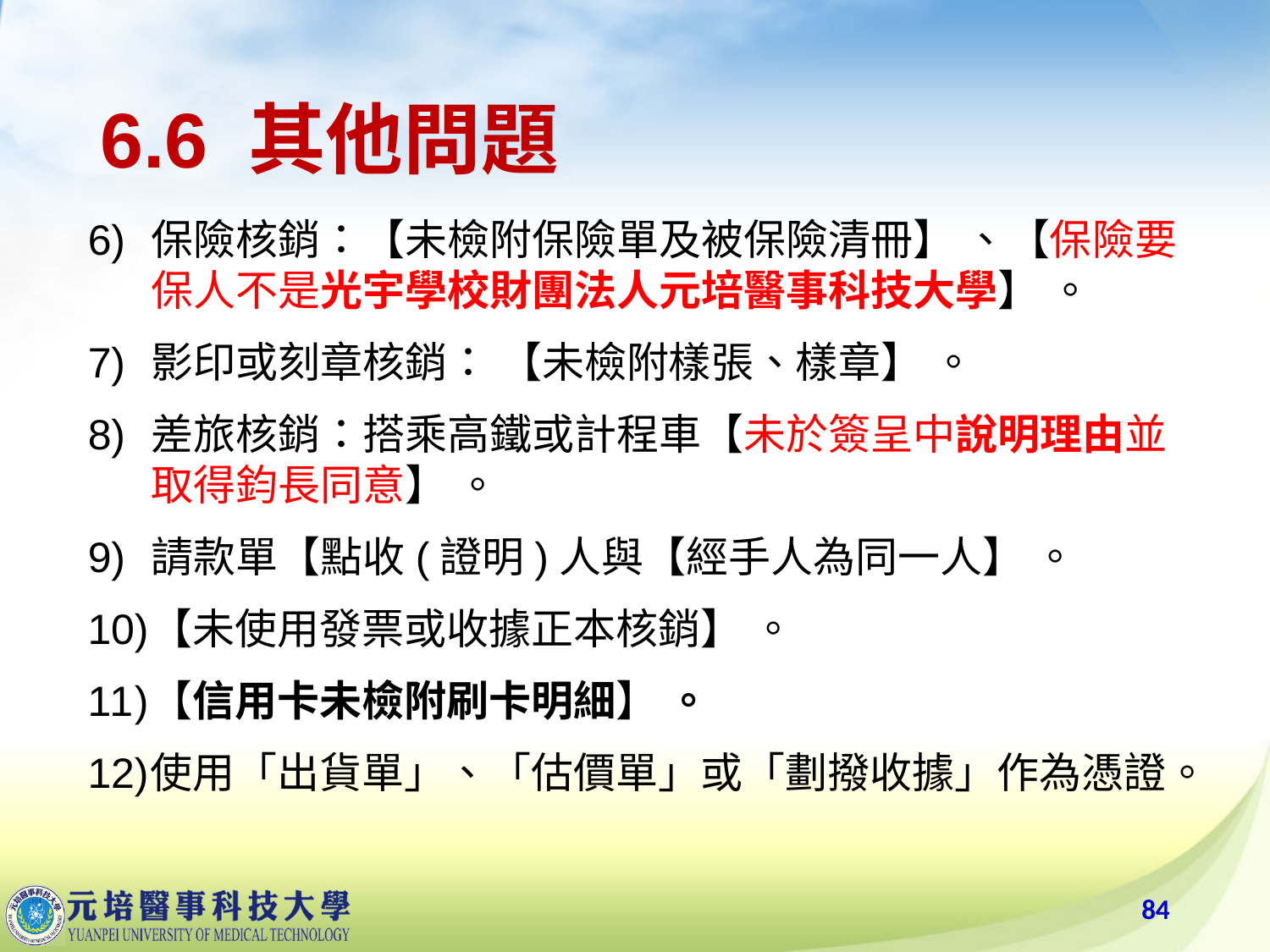

# 6.6 其他問題
保險核銷：【未檢附保險單及被保險清冊】 、【保險要保人不是光宇學校財團法人元培醫事科技大學】 。
影印或刻章核銷： 【未檢附樣張、樣章】 。
差旅核銷：搭乘高鐵或計程車【未於簽呈中說明理由並取得鈞長同意】 。
請款單【點收(證明)人與【經手人為同一人】 。
【未使用發票或收據正本核銷】 。
【信用卡未檢附刷卡明細】 。
使用「出貨單」、「估價單」或「劃撥收據」作為憑證。
84